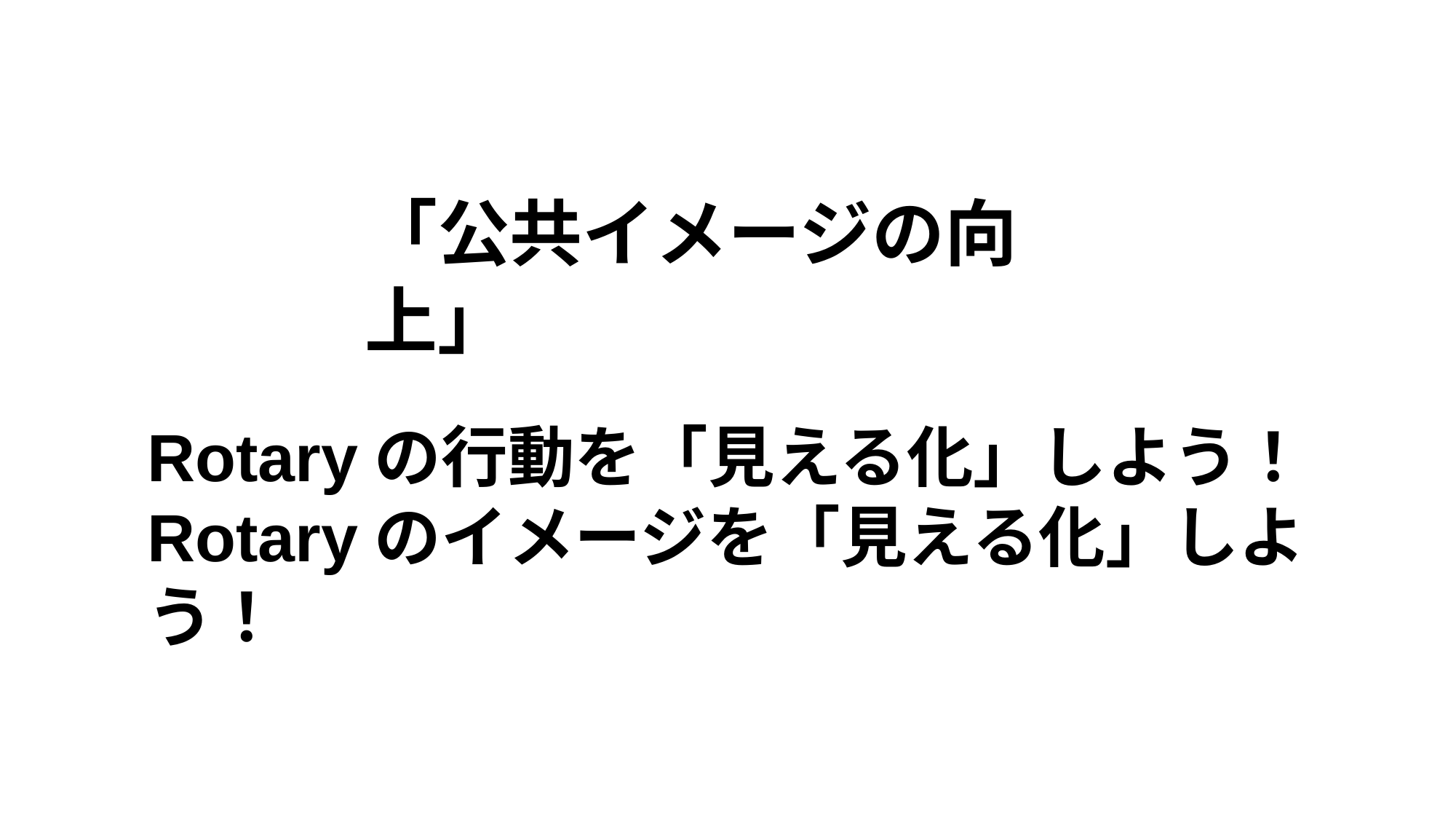

「公共イメージの向上」
Rotaryの行動を「見える化」しよう！
Rotaryのイメージを「見える化」しよう！